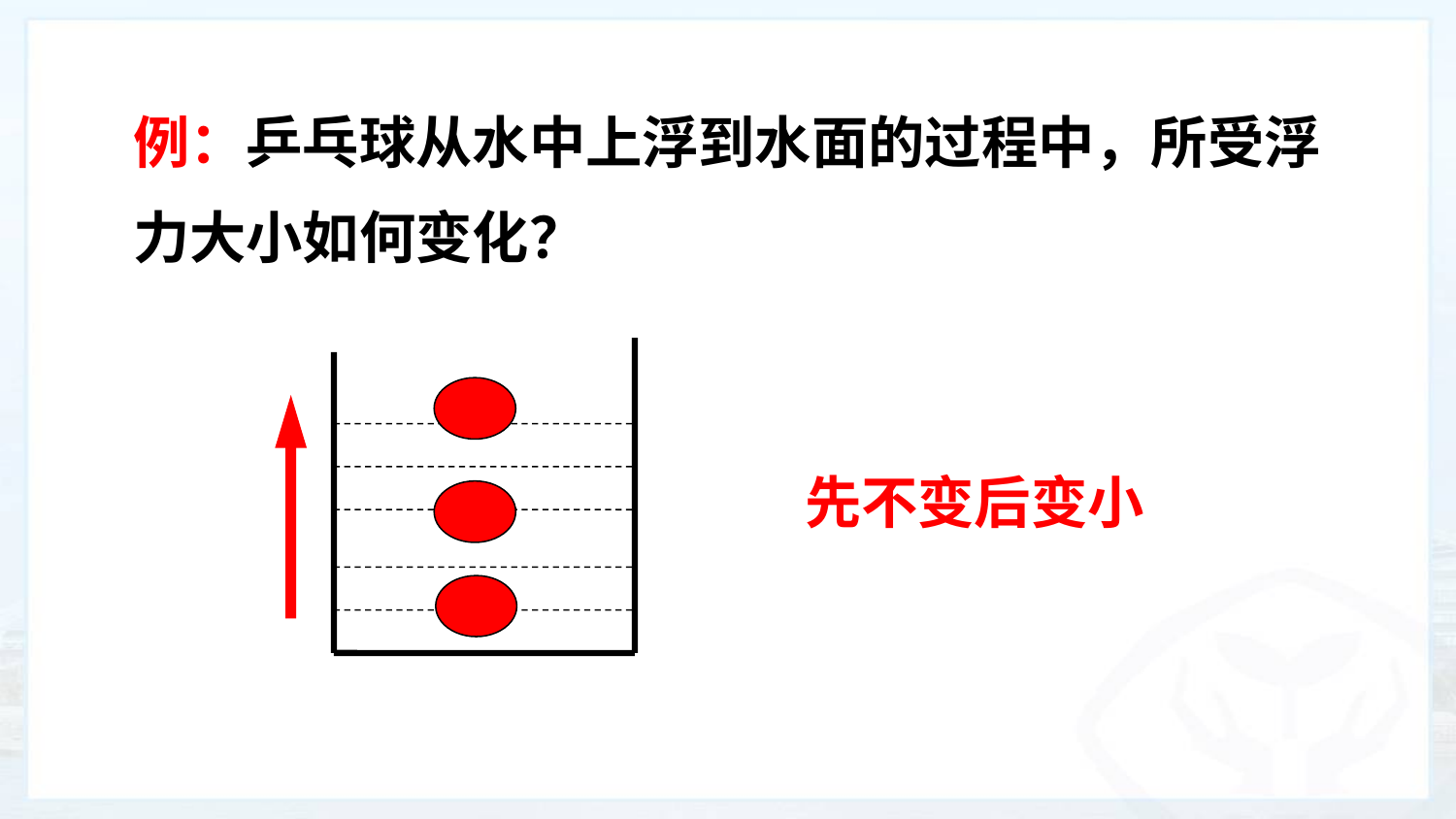

例：乒乓球从水中上浮到水面的过程中，所受浮力大小如何变化？

先不变后变小